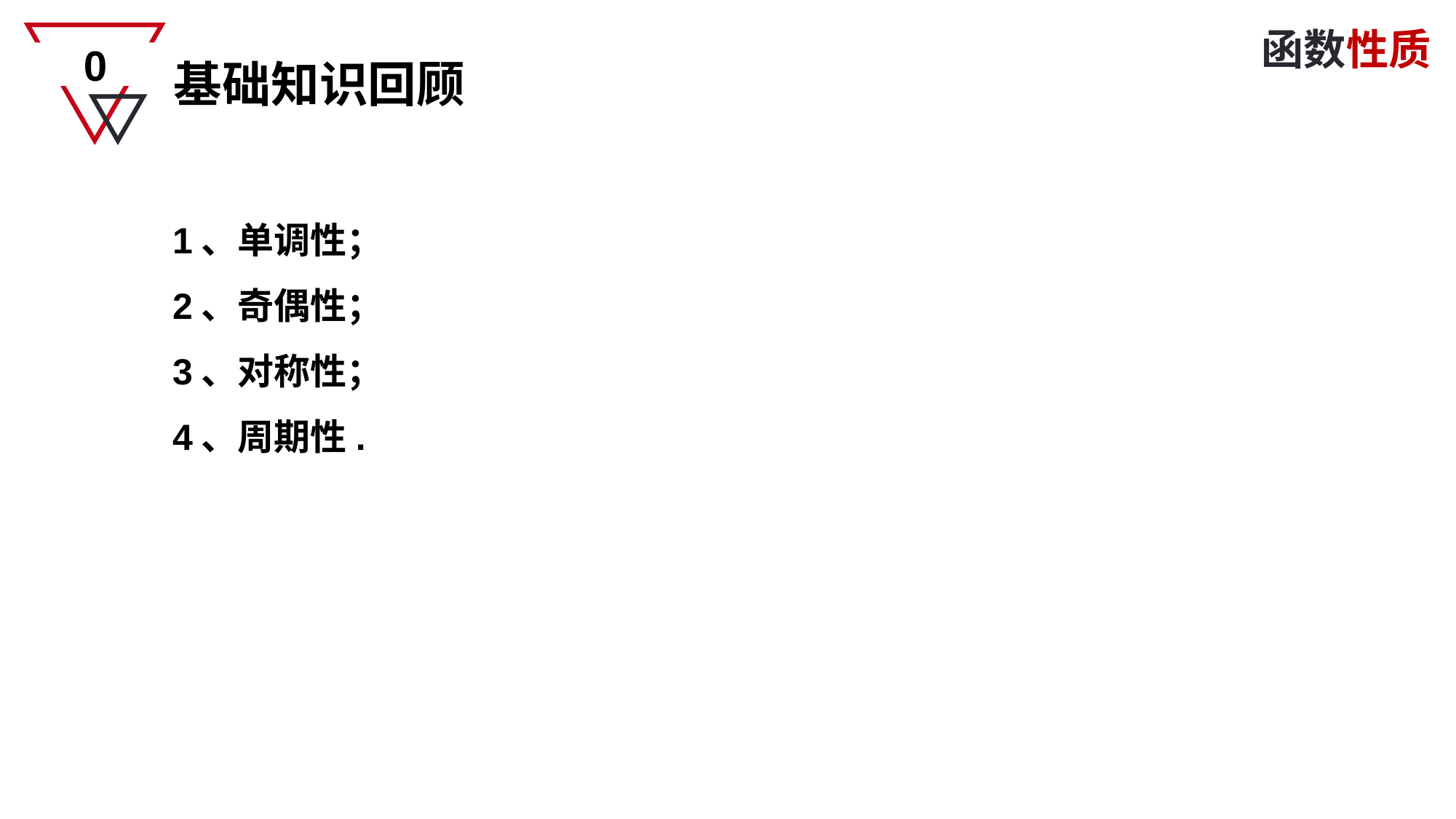

函数性质

0
基础知识回顾

1、单调性；
2、奇偶性；
3、对称性；
4、周期性.